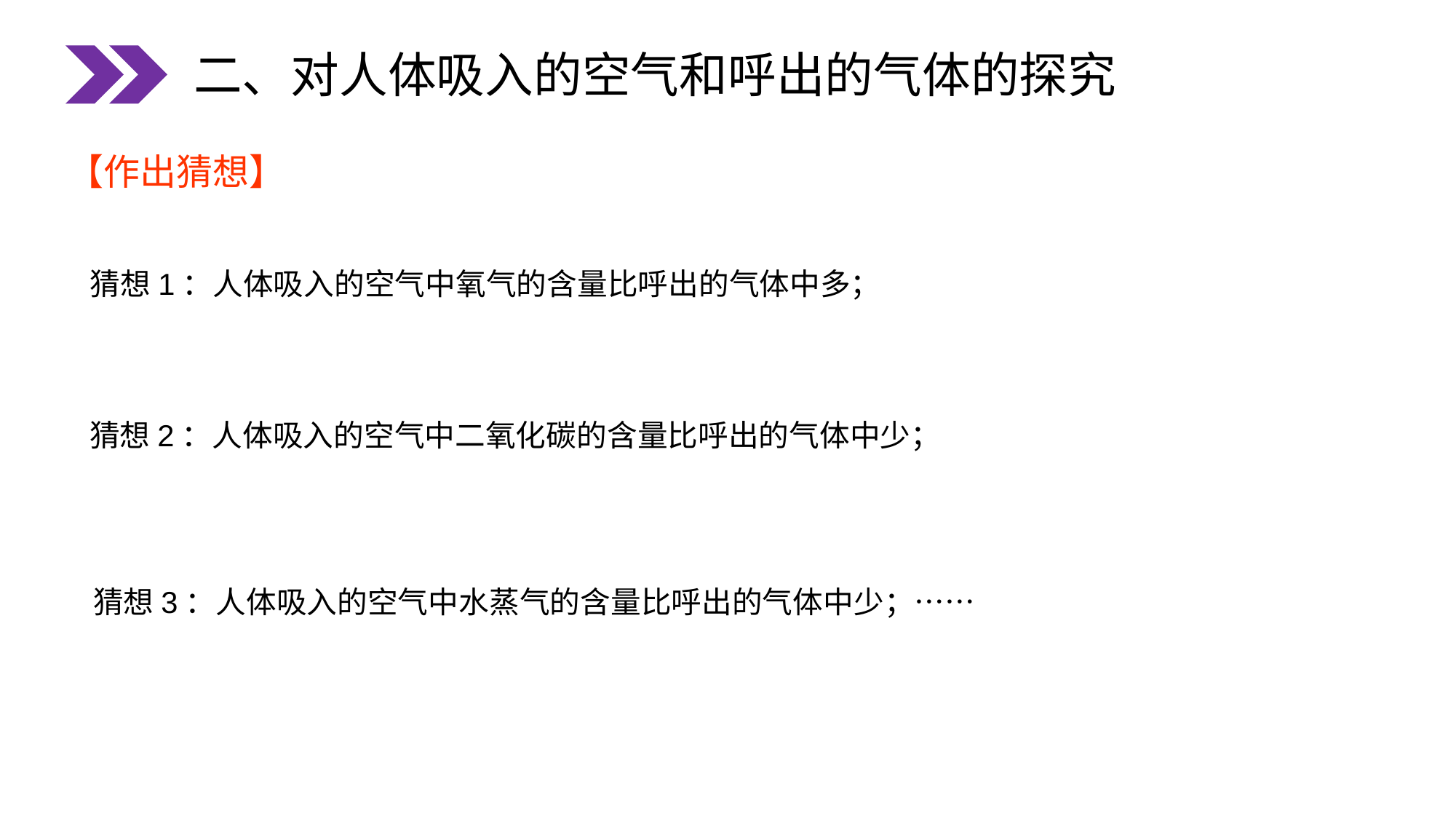

二、对人体吸入的空气和呼出的气体的探究
【作出猜想】
猜想1：人体吸入的空气中氧气的含量比呼出的气体中多；
猜想2：人体吸入的空气中二氧化碳的含量比呼出的气体中少；
猜想3：人体吸入的空气中水蒸气的含量比呼出的气体中少；……